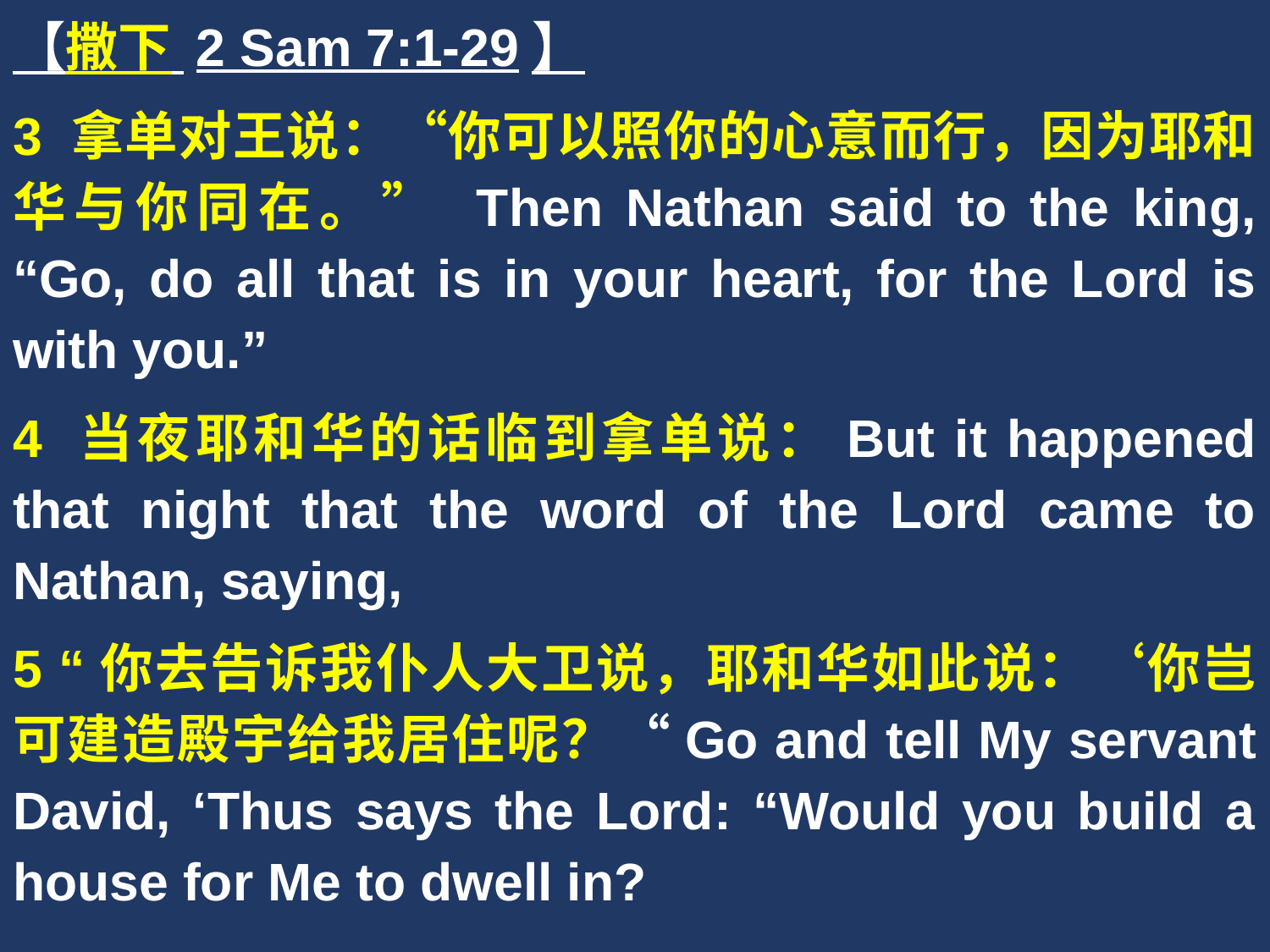

【撒下 2 Sam 7:1-29】
3 拿单对王说：“你可以照你的心意而行，因为耶和华与你同在。” Then Nathan said to the king, “Go, do all that is in your heart, for the Lord is with you.”
4 当夜耶和华的话临到拿单说：But it happened that night that the word of the Lord came to Nathan, saying,
5 “你去告诉我仆人大卫说，耶和华如此说：‘你岂可建造殿宇给我居住呢？“Go and tell My servant David, ‘Thus says the Lord: “Would you build a house for Me to dwell in?